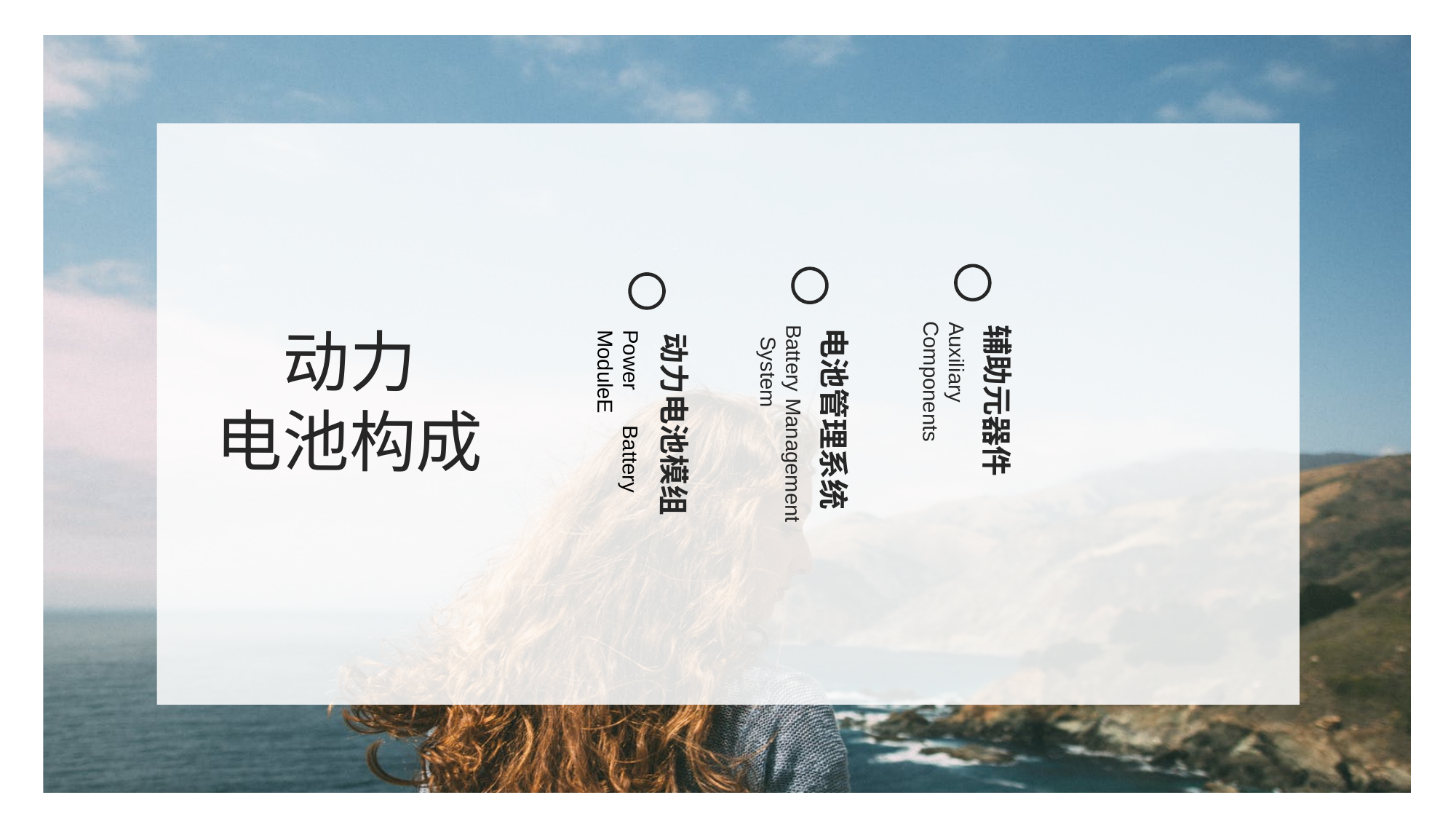

辅助元器件
Auxiliary       Components

电池管理系统
Battery Management   System

动力电池模组
Power Battery  ModuleE
动力
电池构成